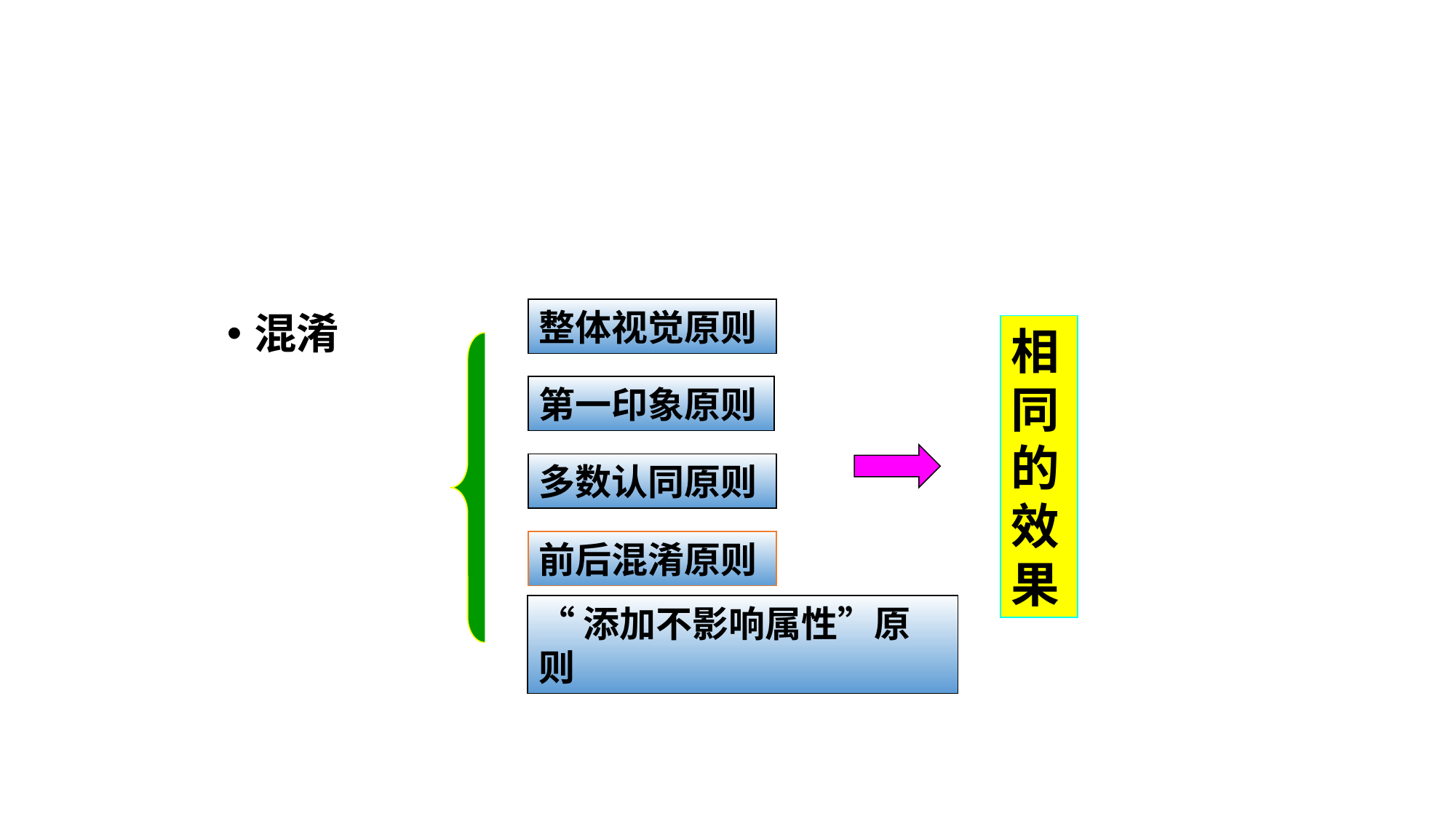

#
整体视觉原则
混淆
相同的效果

第一印象原则

多数认同原则
前后混淆原则
“添加不影响属性”原则